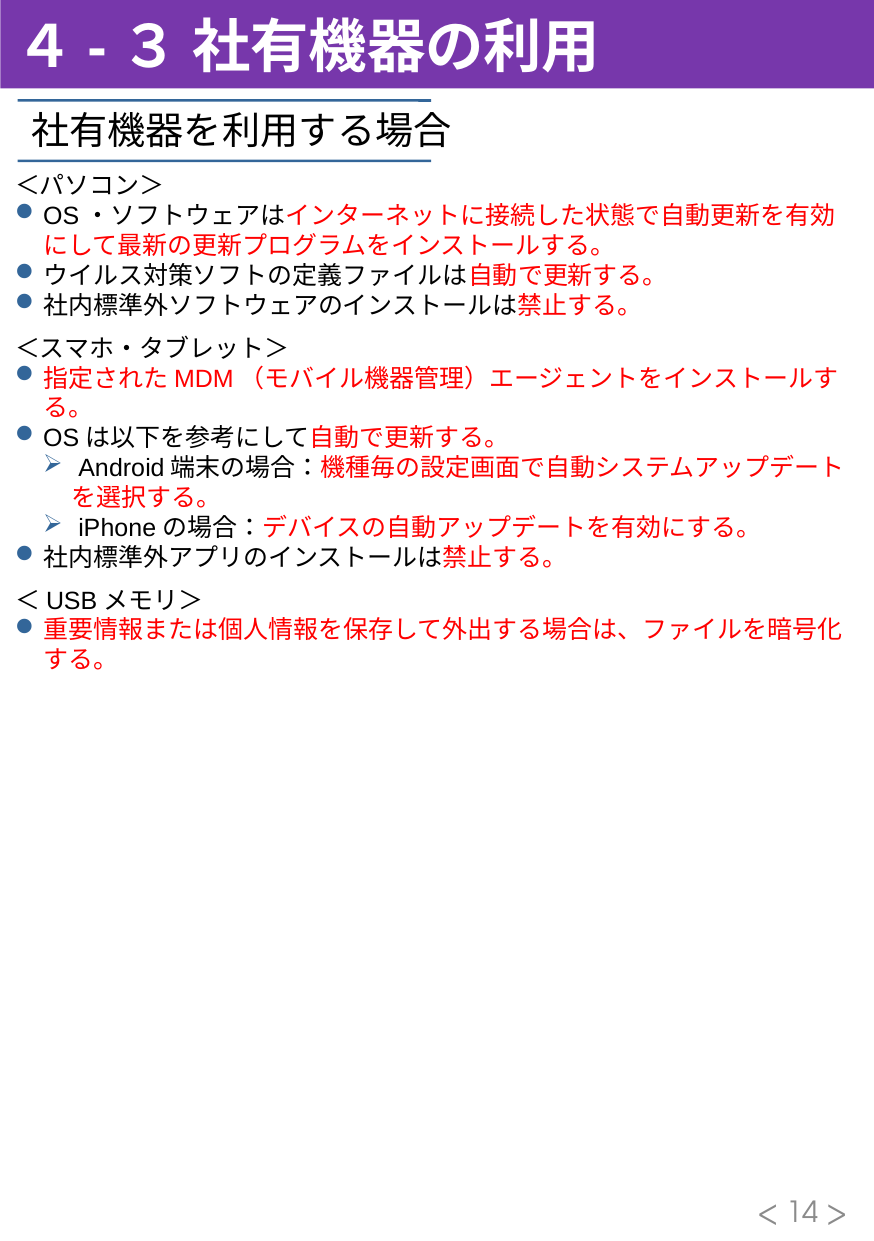

４-３ 社有機器の利用
社有機器を利用する場合

＜パソコン＞
OS・ソフトウェアはインターネットに接続した状態で自動更新を有効にして最新の更新プログラムをインストールする。
ウイルス対策ソフトの定義ファイルは自動で更新する。
社内標準外ソフトウェアのインストールは禁止する。
＜スマホ・タブレット＞
指定されたMDM（モバイル機器管理）エージェントをインストールする。
OSは以下を参考にして自動で更新する。
 Android端末の場合：機種毎の設定画面で自動システムアップデートを選択する。
 iPhoneの場合：デバイスの自動アップデートを有効にする。
社内標準外アプリのインストールは禁止する。
＜USBメモリ＞
重要情報または個人情報を保存して外出する場合は、ファイルを暗号化する。
< 14 >